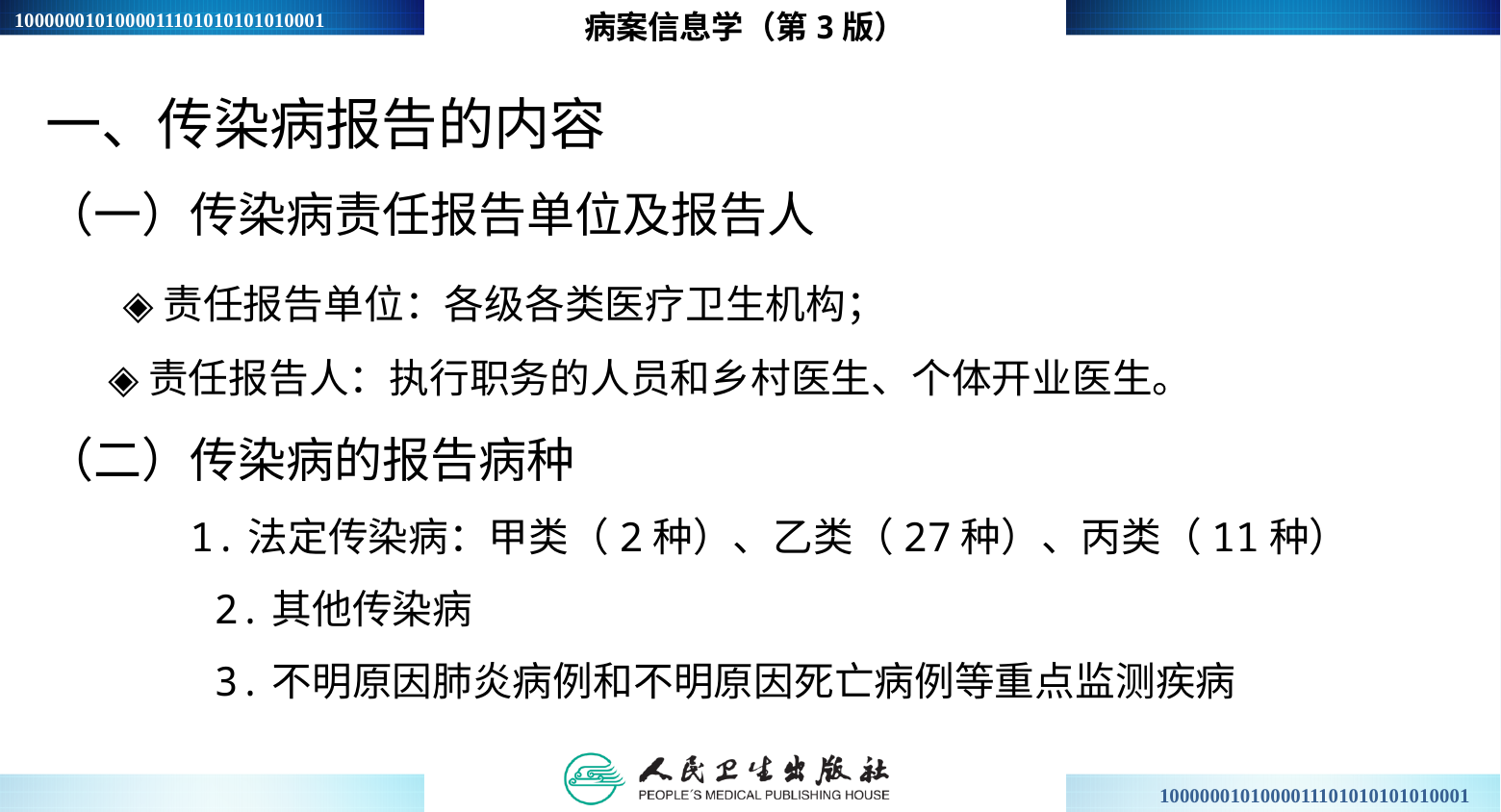

病案信息学（第3版）
一、传染病报告的内容
（一）传染病责任报告单位及报告人
        ◈责任报告单位：各级各类医疗卫生机构；
       ◈责任报告人：执行职务的人员和乡村医生、个体开业医生。
（二）传染病的报告病种
1.法定传染病：甲类（2种）、乙类（27种）、丙类（11种）
       2.其他传染病
       3.不明原因肺炎病例和不明原因死亡病例等重点监测疾病